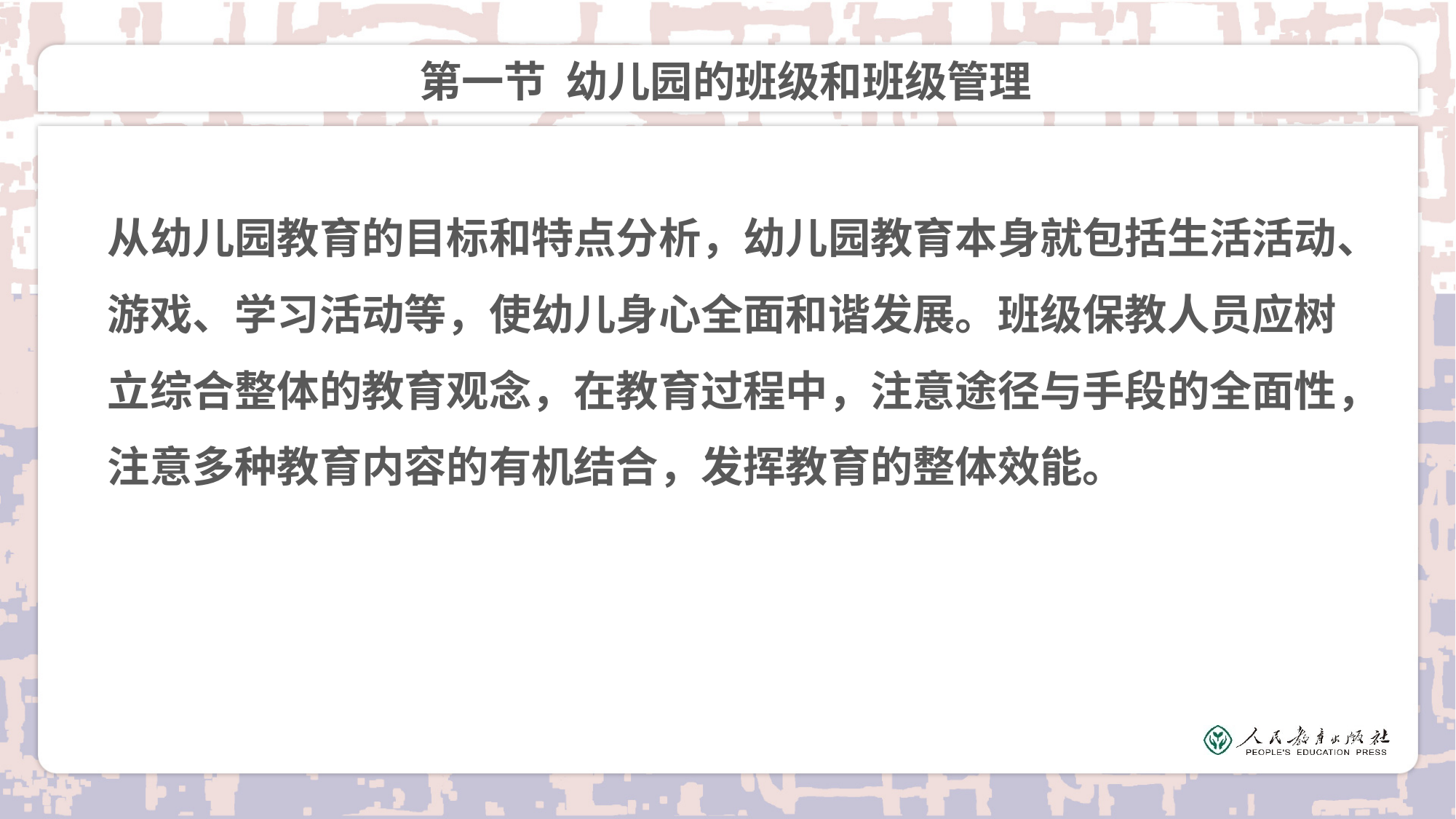

# 第一节  幼儿园的班级和班级管理
从幼儿园教育的目标和特点分析，幼儿园教育本身就包括生活活动、游戏、学习活动等，使幼儿身心全面和谐发展。班级保教人员应树立综合整体的教育观念，在教育过程中，注意途径与手段的全面性，注意多种教育内容的有机结合，发挥教育的整体效能。